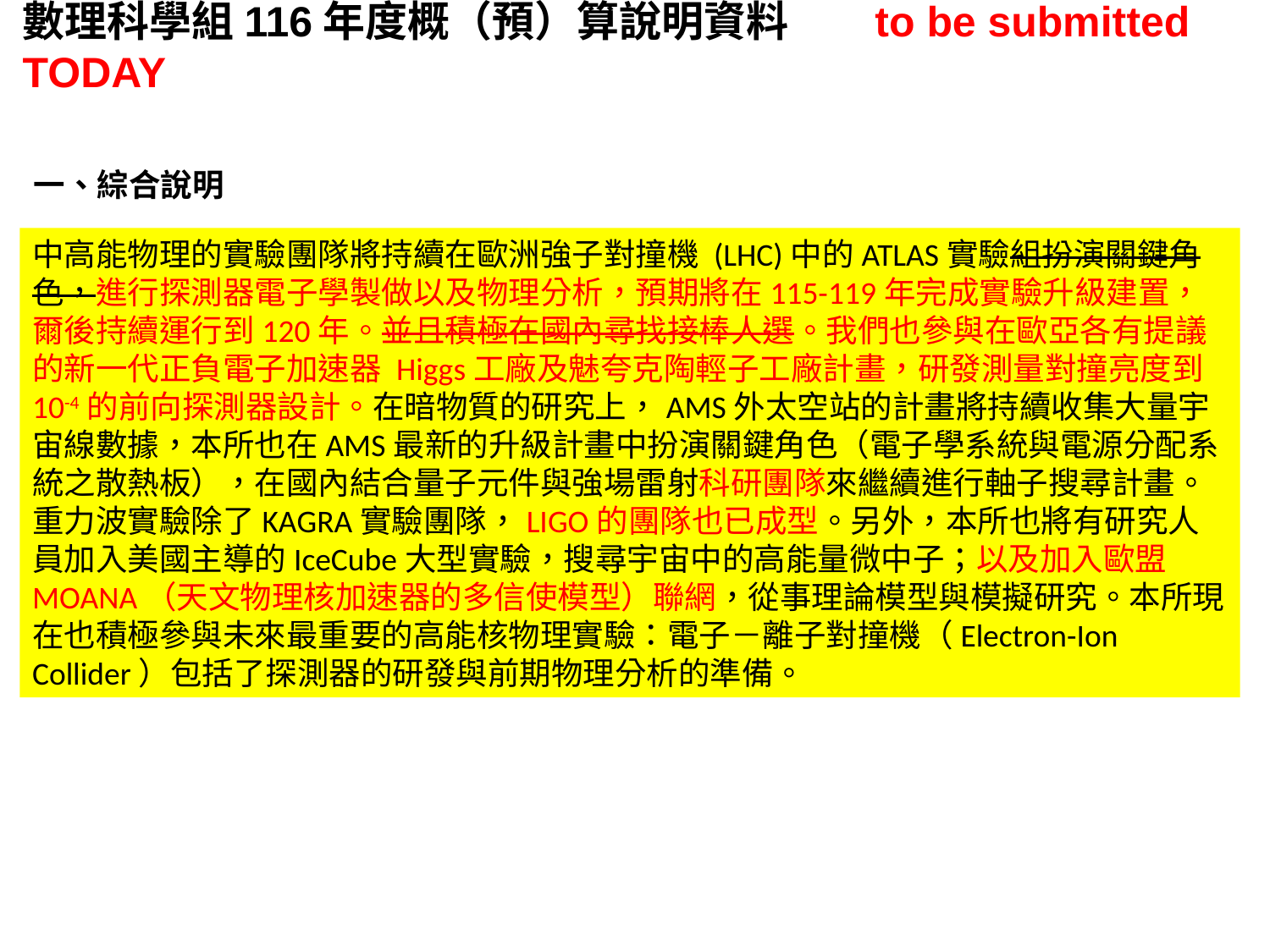

數理科學組116年度概（預）算說明資料        to be submitted TODAY
一、綜合說明
中高能物理的實驗團隊將持續在歐洲強子對撞機 (LHC)中的ATLAS實驗組扮演關鍵角色，進行探測器電子學製做以及物理分析，預期將在115-119年完成實驗升級建置，爾後持續運行到120年。並且積極在國內尋找接棒人選。我們也參與在歐亞各有提議的新一代正負電子加速器 Higgs工廠及魅夸克陶輕子工廠計畫，研發測量對撞亮度到10-4的前向探測器設計。在暗物質的研究上，AMS外太空站的計畫將持續收集大量宇宙線數據，本所也在AMS最新的升級計畫中扮演關鍵角色（電子學系統與電源分配系統之散熱板），在國內結合量子元件與強場雷射科研團隊來繼續進行軸子搜尋計畫。重力波實驗除了KAGRA實驗團隊，LIGO的團隊也已成型。另外，本所也將有研究人員加入美國主導的IceCube大型實驗，搜尋宇宙中的高能量微中子；以及加入歐盟MOANA（天文物理核加速器的多信使模型）聯網，從事理論模型與模擬研究。本所現在也積極參與未來最重要的高能核物理實驗：電子－離子對撞機（Electron-Ion Collider）包括了探測器的研發與前期物理分析的準備。